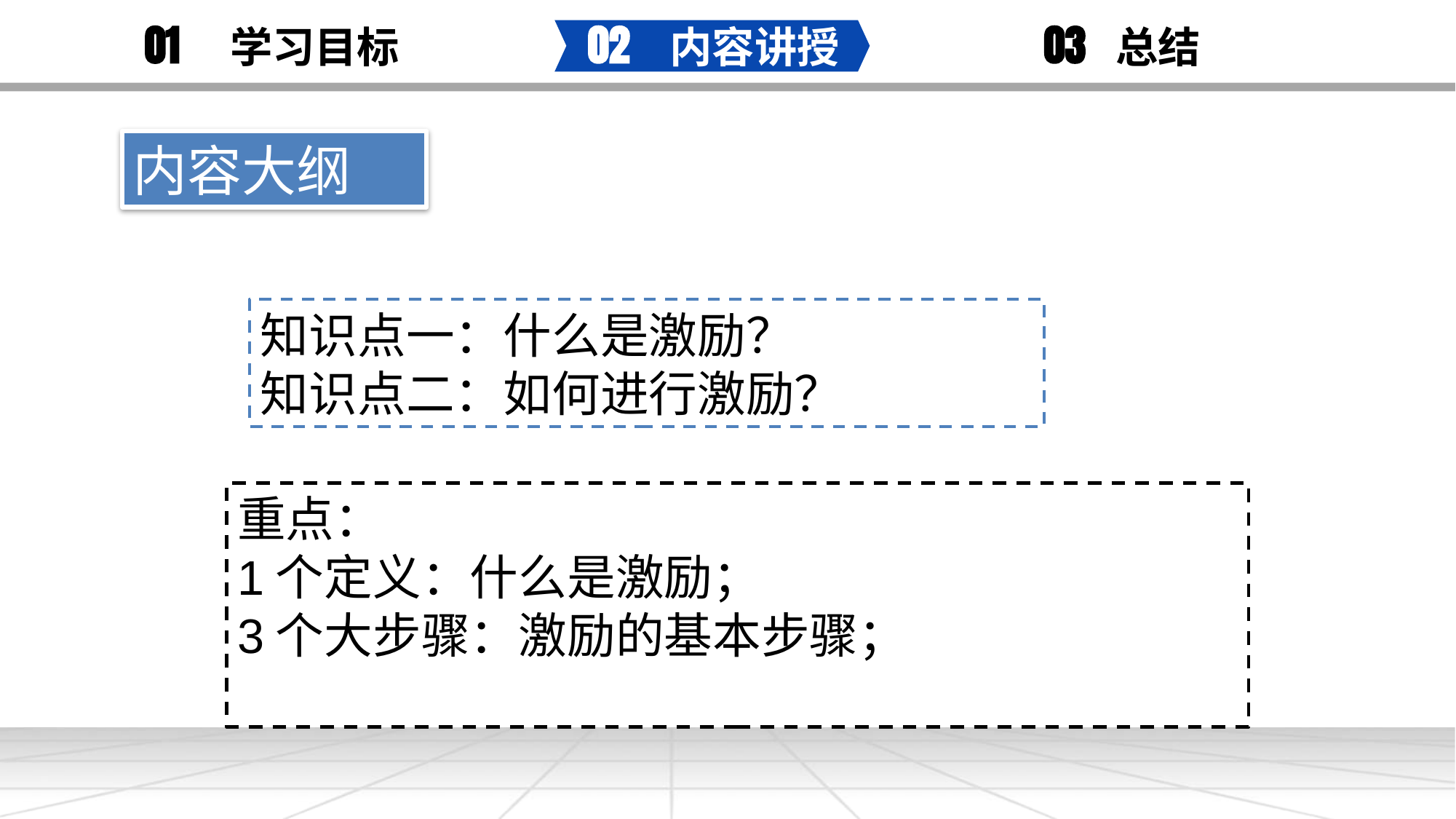

02   内容讲授
03  总结
01    学习目标

内容大纲
知识点一：什么是激励？
知识点二：如何进行激励？
重点：
1个定义：什么是激励；
3个大步骤：激励的基本步骤；